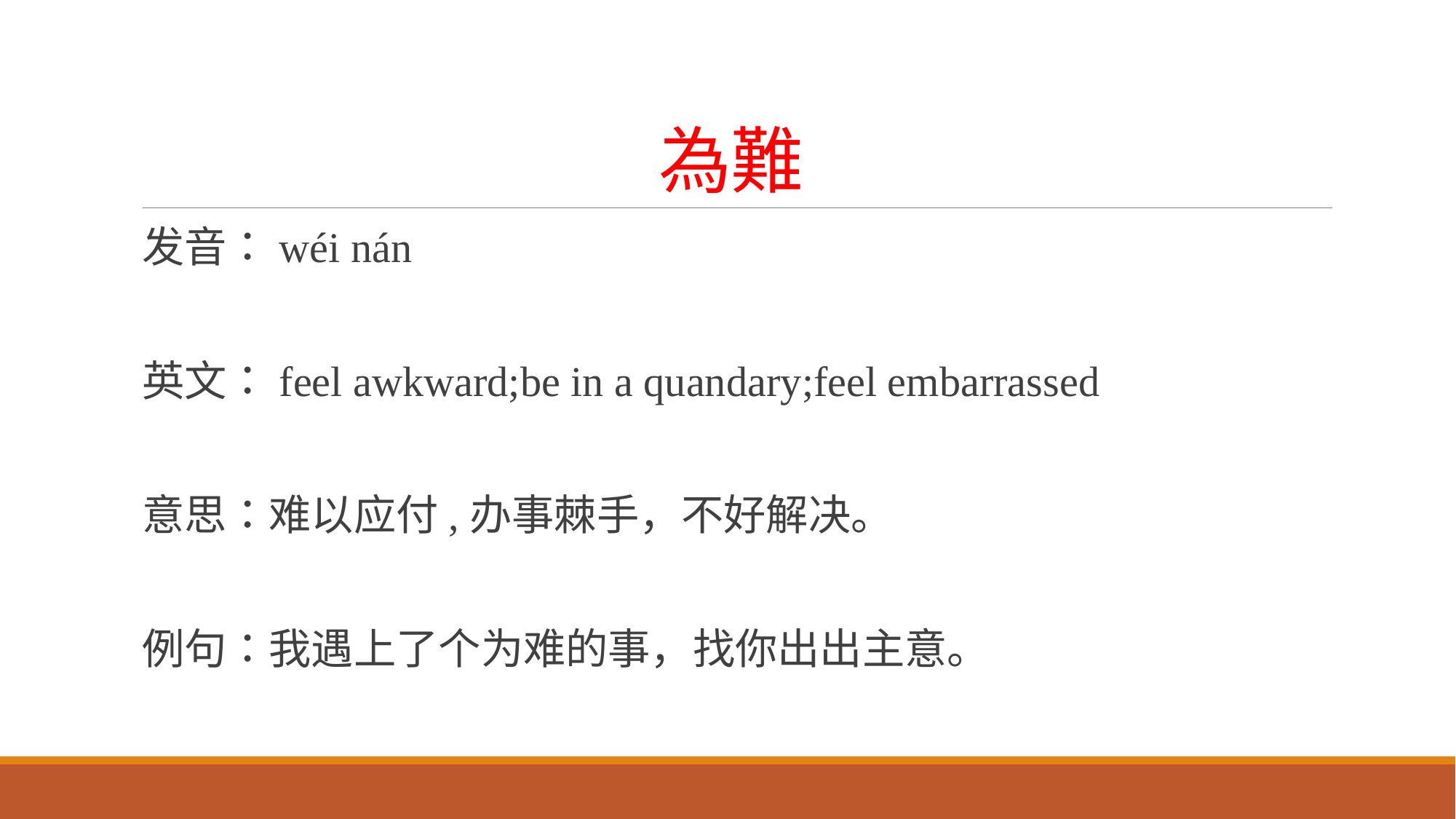

# 為難
发音：wéi nán

英文：feel awkward;be in a quandary;feel embarrassed

意思：难以应付,办事棘手，不好解决。

例句：我遇上了个为难的事，找你出出主意。